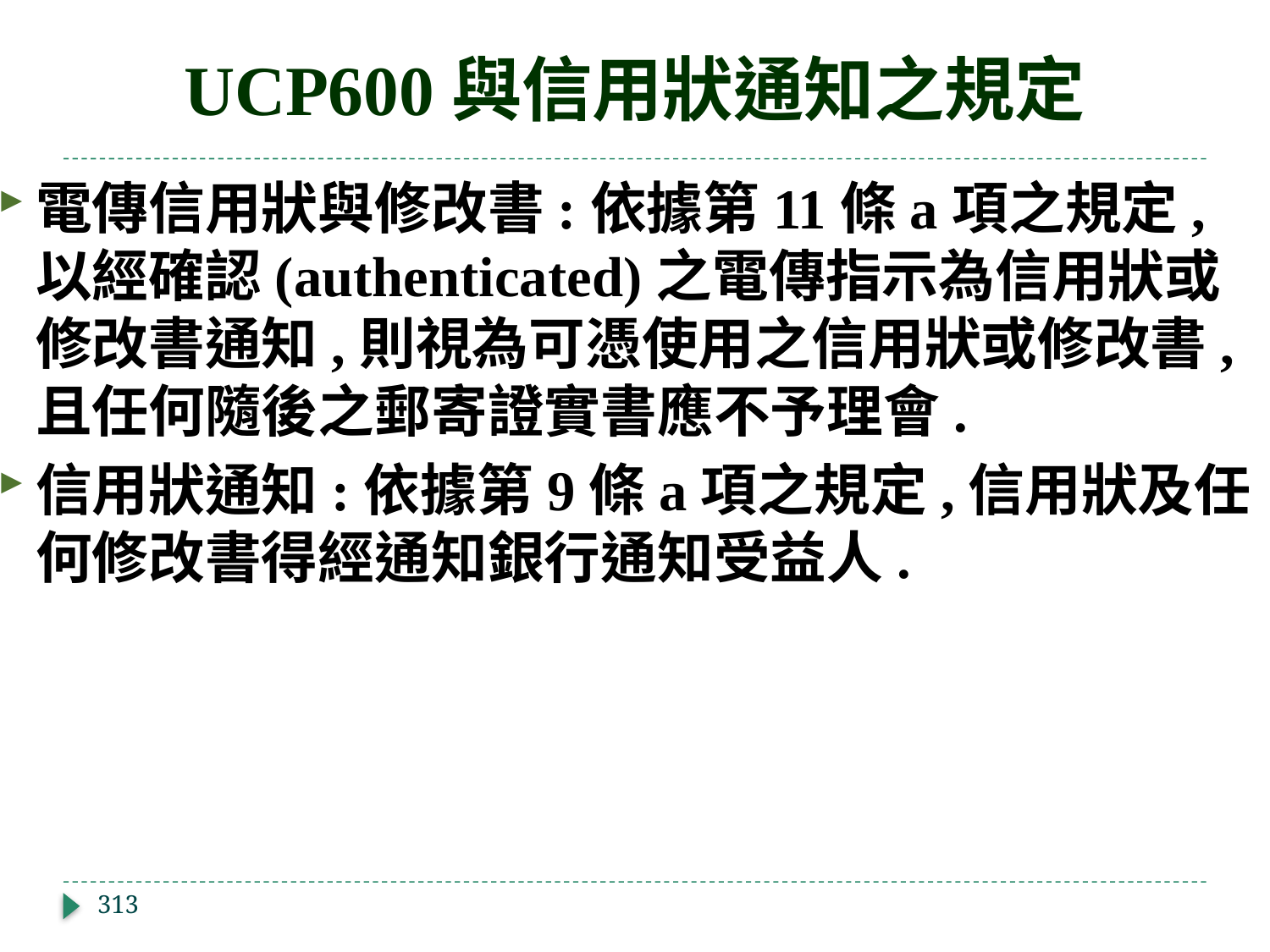

# UCP600與信用狀通知之規定
電傳信用狀與修改書:依據第11條a項之規定,以經確認(authenticated)之電傳指示為信用狀或修改書通知,則視為可憑使用之信用狀或修改書,且任何隨後之郵寄證實書應不予理會.
信用狀通知:依據第9條a項之規定,信用狀及任何修改書得經通知銀行通知受益人.
313